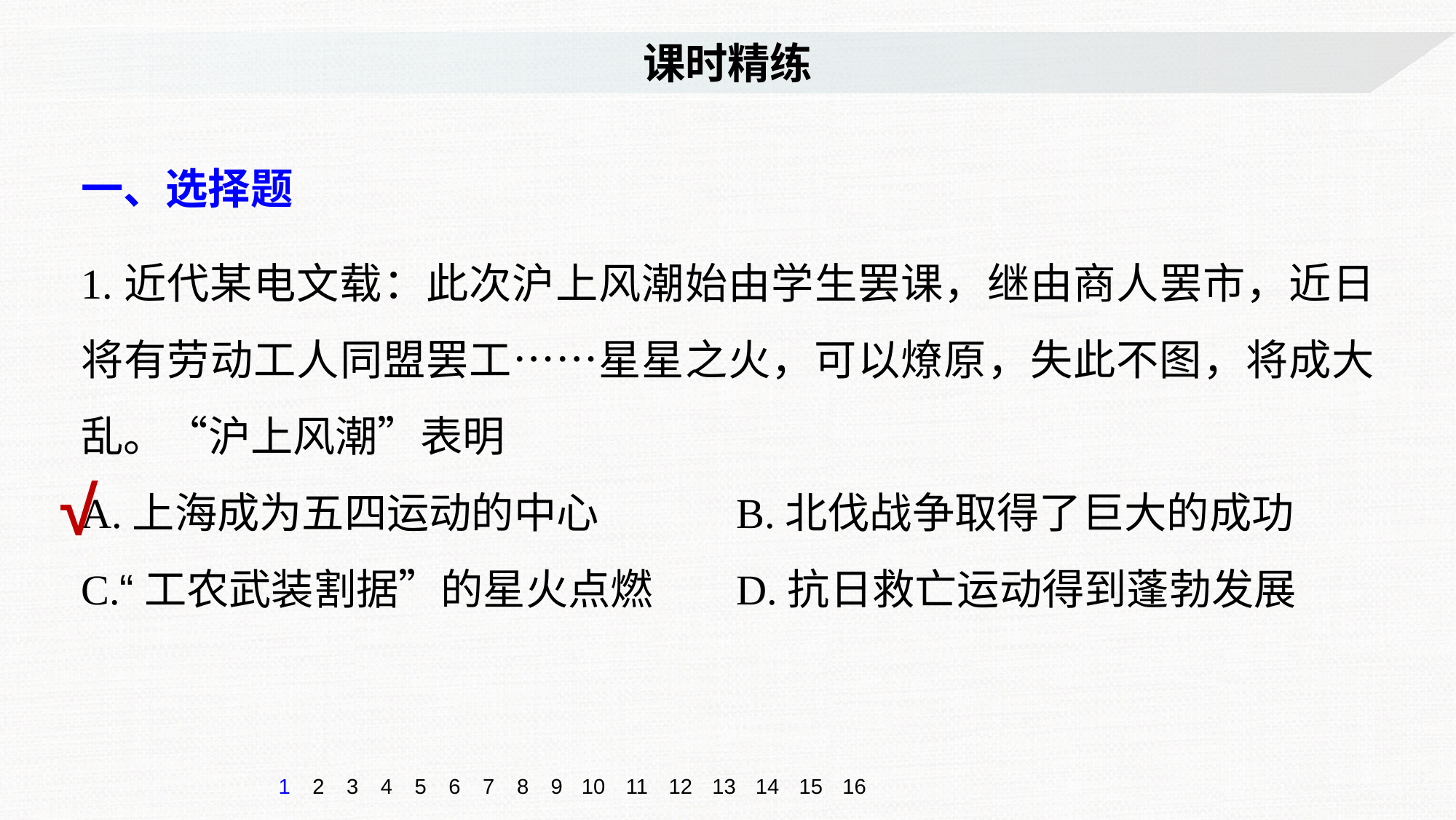

课时精练

一、选择题
1.近代某电文载：此次沪上风潮始由学生罢课，继由商人罢市，近日将有劳动工人同盟罢工……星星之火，可以燎原，失此不图，将成大乱。“沪上风潮”表明
A.上海成为五四运动的中心		B.北伐战争取得了巨大的成功
C.“工农武装割据”的星火点燃	D.抗日救亡运动得到蓬勃发展
√
1
2
3
4
5
6
7
8
9
10
11
12
13
14
15
16